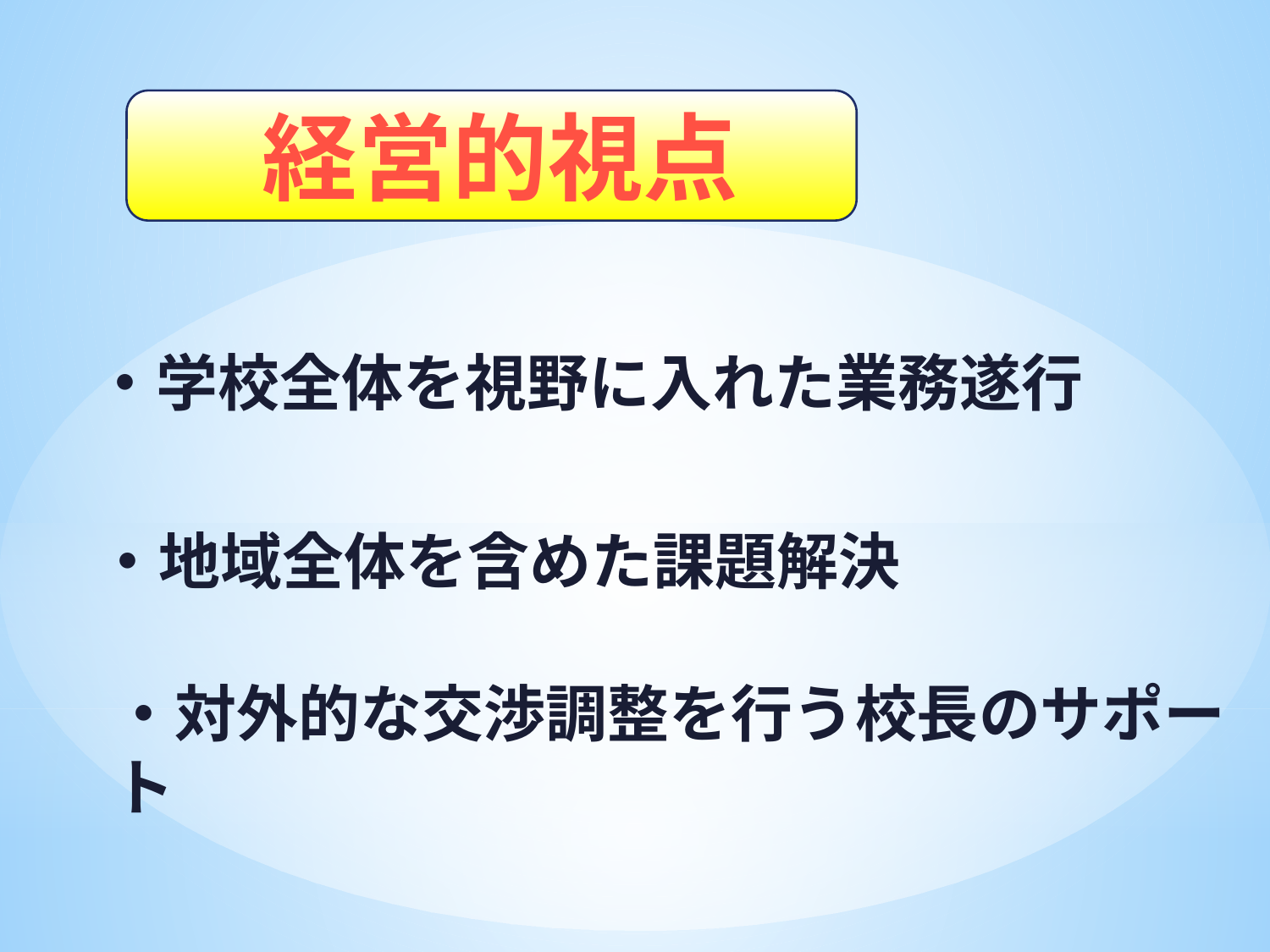

経営的視点
・学校全体を視野に入れた業務遂行
・地域全体を含めた課題解決
・対外的な交渉調整を行う校長のサポート

　　　　　　　　　　　　　　　　　　　　　　　　など